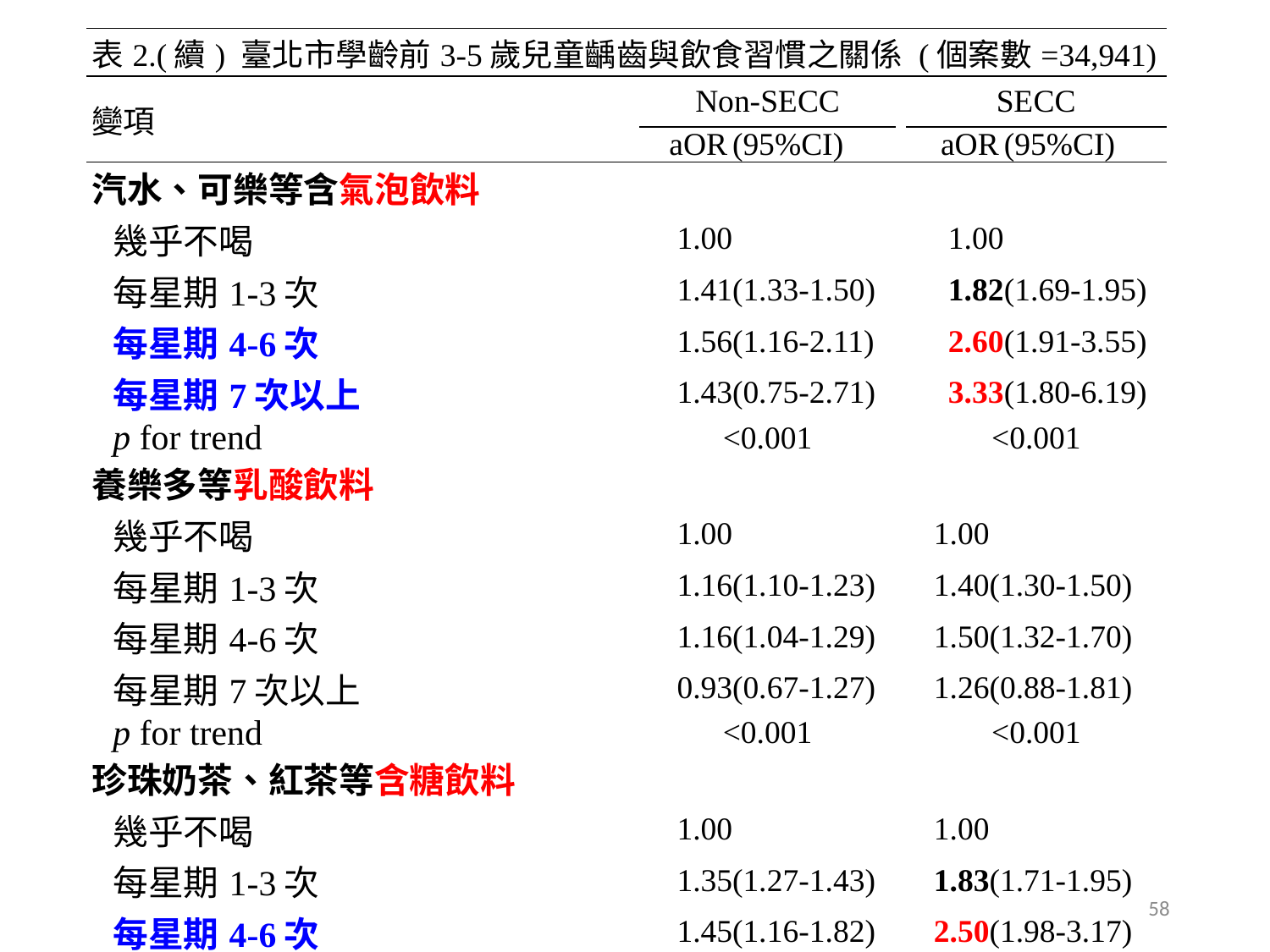

| 表2.(續) 臺北市學齡前3-5歲兒童齲齒與飲食習慣之關係 (個案數=34,941) |  |  |  |  |  |  |
| --- | --- | --- | --- | --- | --- | --- |
| 變項 | Non-SECC |  |  | SECC |  |  |
|  | aOR | (95%CI) |  | aOR |  | (95%CI) |
| 汽水、可樂等含氣泡飲料 |  |  |  |  |  |  |
| 幾乎不喝 | 1.00 |  |  | 1.00 |  |  |
| 每星期1-3次 | 1.41 | (1.33-1.50) |  | 1.82 |  | (1.69-1.95) |
| 每星期4-6次 | 1.56 | (1.16-2.11) |  | 2.60 |  | (1.91-3.55) |
| 每星期7次以上 | 1.43 | (0.75-2.71) |  | 3.33 |  | (1.80-6.19) |
| p for trend | <0.001 |  |  | <0.001 |  |  |
| 養樂多等乳酸飲料 |  |  |  |  |  |  |
| 幾乎不喝 | 1.00 |  |  | 1.00 |  |  |
| 每星期1-3次 | 1.16 | (1.10-1.23) |  | 1.40 | (1.30-1.50) |  |
| 每星期4-6次 | 1.16 | (1.04-1.29) |  | 1.50 | (1.32-1.70) |  |
| 每星期7次以上 | 0.93 | (0.67-1.27) |  | 1.26 | (0.88-1.81) |  |
| p for trend | <0.001 |  |  | <0.001 |  |  |
| 珍珠奶茶、紅茶等含糖飲料 |  |  |  |  |  |  |
| 幾乎不喝 | 1.00 |  |  | 1.00 |  |  |
| 每星期1-3次 | 1.35 | (1.27-1.43) |  | 1.83 | (1.71-1.95) |  |
| 每星期4-6次 | 1.45 | (1.16-1.82) |  | 2.50 | (1.98-3.17) |  |
| 每星期7次以上 | 1.65 | (1.00-2.74) |  | 2.45 | (1.42-4.23) |  |
| p for trend | <0.001 |  |  | <0.001 |  |  |
58